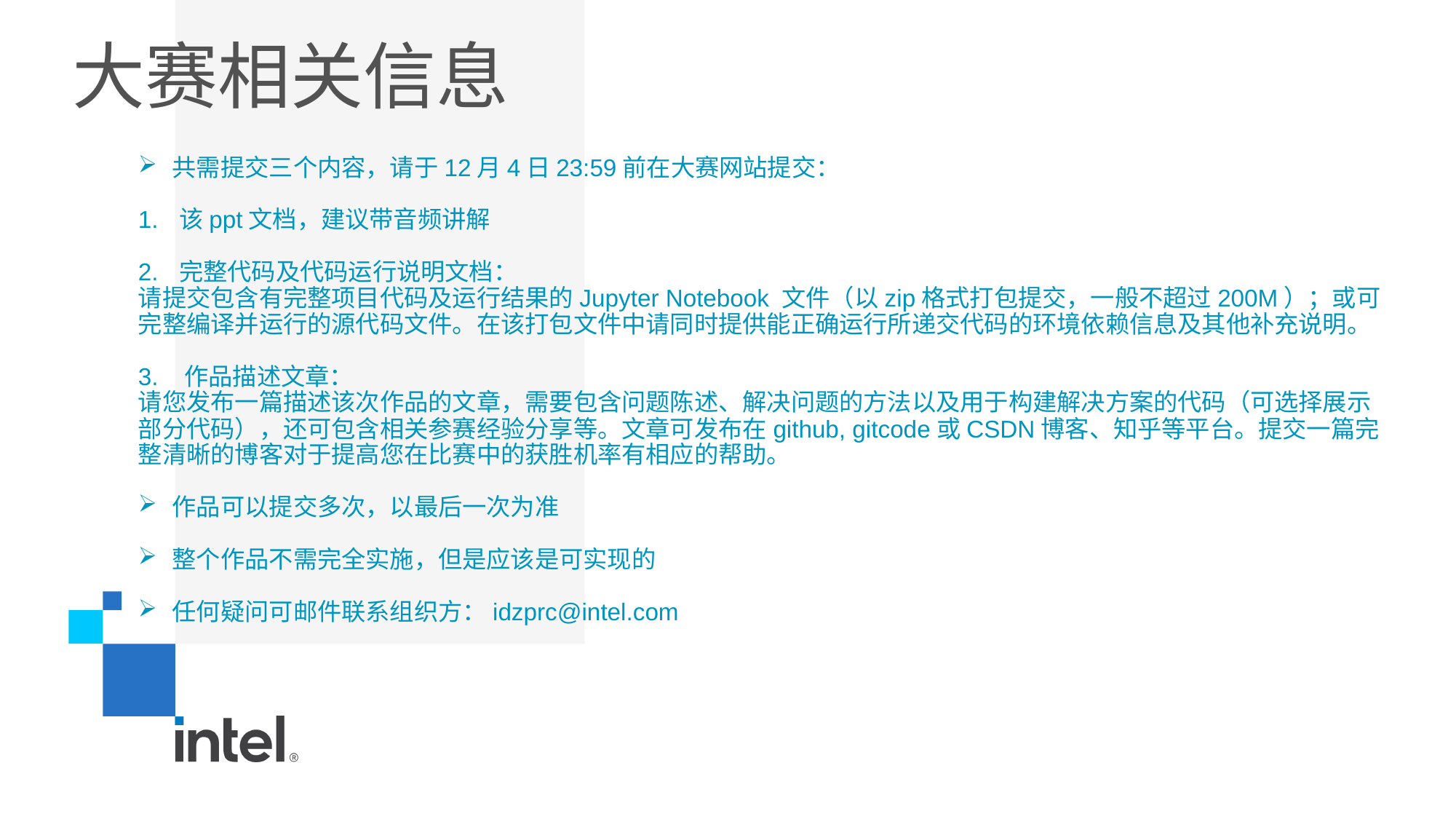

# 大赛相关信息
共需提交三个内容，请于12月4日23:59前在大赛网站提交：

该ppt文档，建议带音频讲解

完整代码及代码运行说明文档：
请提交包含有完整项目代码及运行结果的Jupyter Notebook 文件（以zip格式打包提交，一般不超过200M）；或可完整编译并运行的源代码文件。在该打包文件中请同时提供能正确运行所递交代码的环境依赖信息及其他补充说明。

3.   作品描述文章：
请您发布一篇描述该次作品的文章，需要包含问题陈述、解决问题的方法以及用于构建解决方案的代码（可选择展示部分代码），还可包含相关参赛经验分享等。文章可发布在github, gitcode或CSDN博客、知乎等平台。提交一篇完整清晰的博客对于提高您在比赛中的获胜机率有相应的帮助。

作品可以提交多次，以最后一次为准

整个作品不需完全实施，但是应该是可实现的

任何疑问可邮件联系组织方：idzprc@intel.com